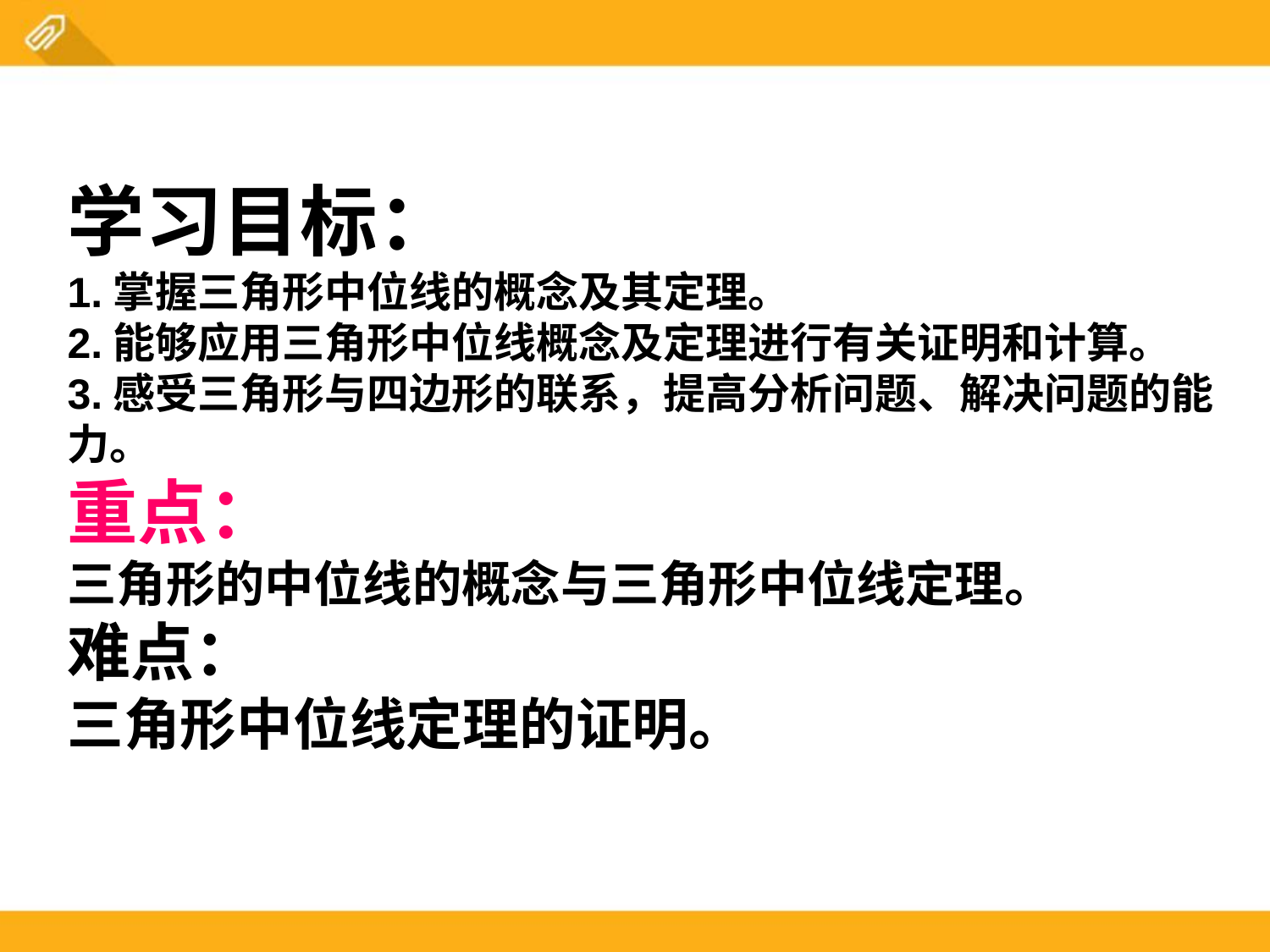

学习目标：
1.掌握三角形中位线的概念及其定理。
2.能够应用三角形中位线概念及定理进行有关证明和计算。
3.感受三角形与四边形的联系，提高分析问题、解决问题的能力。
重点：
三角形的中位线的概念与三角形中位线定理。
难点：
三角形中位线定理的证明。